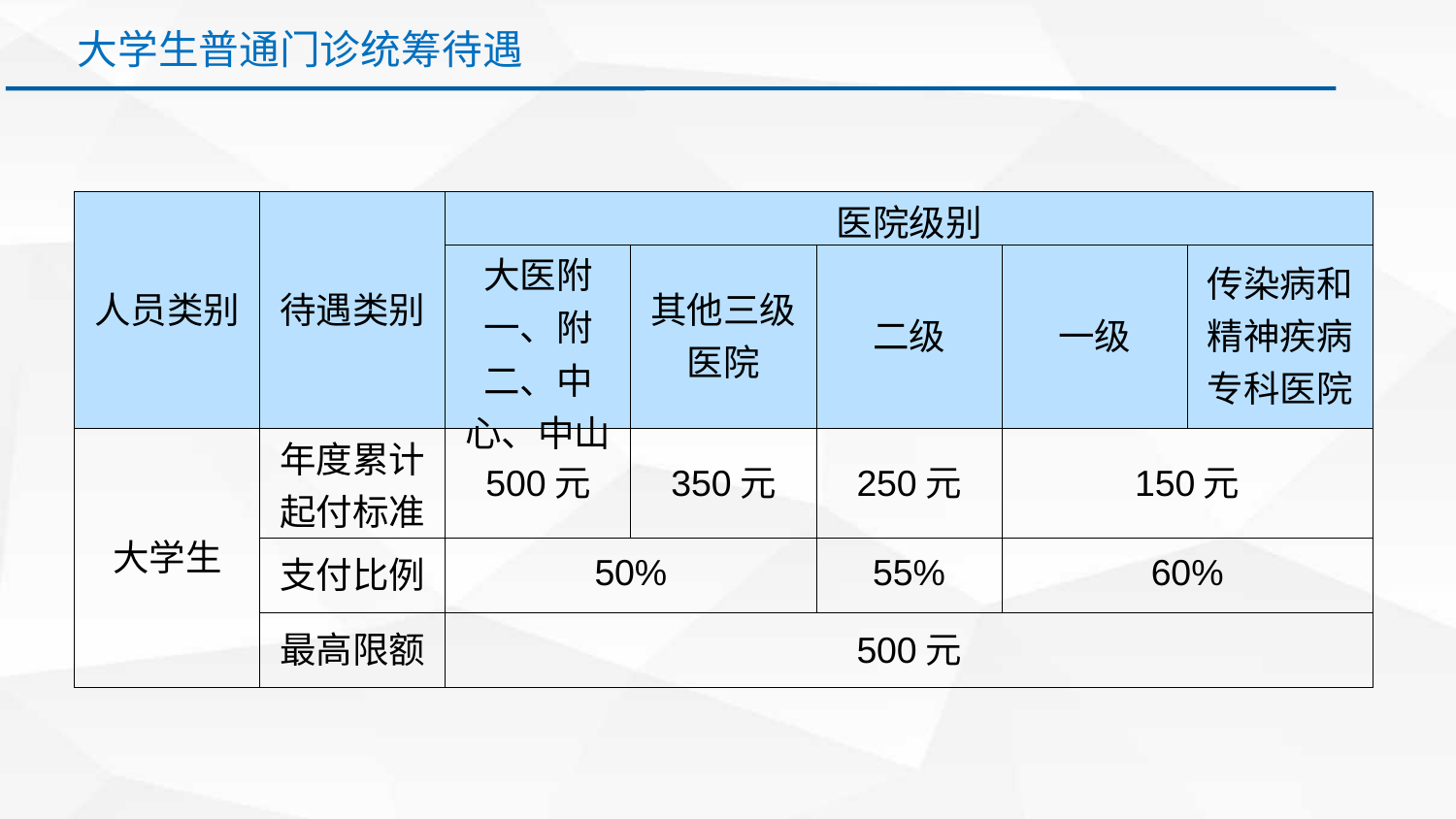

大学生普通门诊统筹待遇

| 人员类别 | 待遇类别 | 医院级别 |  |  |  |  |
| --- | --- | --- | --- | --- | --- | --- |
|  |  | 大医附一、附二、中心、中山 | 其他三级医院 | 二级 | 一级 | 传染病和精神疾病专科医院 |
| 大学生 | 年度累计起付标准 | 500元 | 350元 | 250元 | 150元 |  |
|  | 支付比例 | 50% |  | 55% | 60% |  |
|  | 最高限额 | 500元 |  |  |  |  |